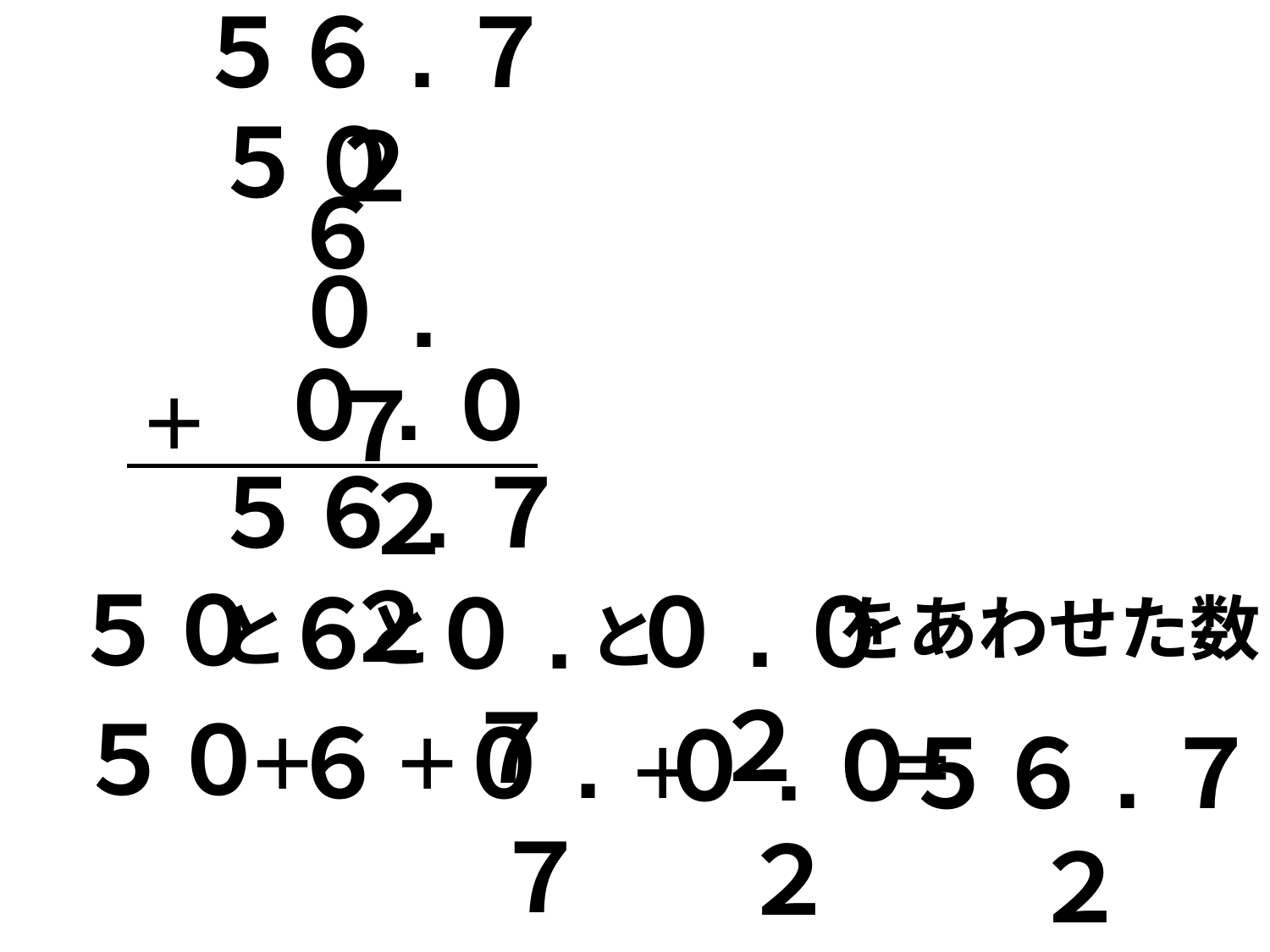

５６.７２
５０
６
０.７

０.０２
＋
５６.７２
５０
０.０２
６
０.７
をあわせた数
と
と
と
５０
６
０.７
０.０２
５６.７２
＋
＋
＝
＋